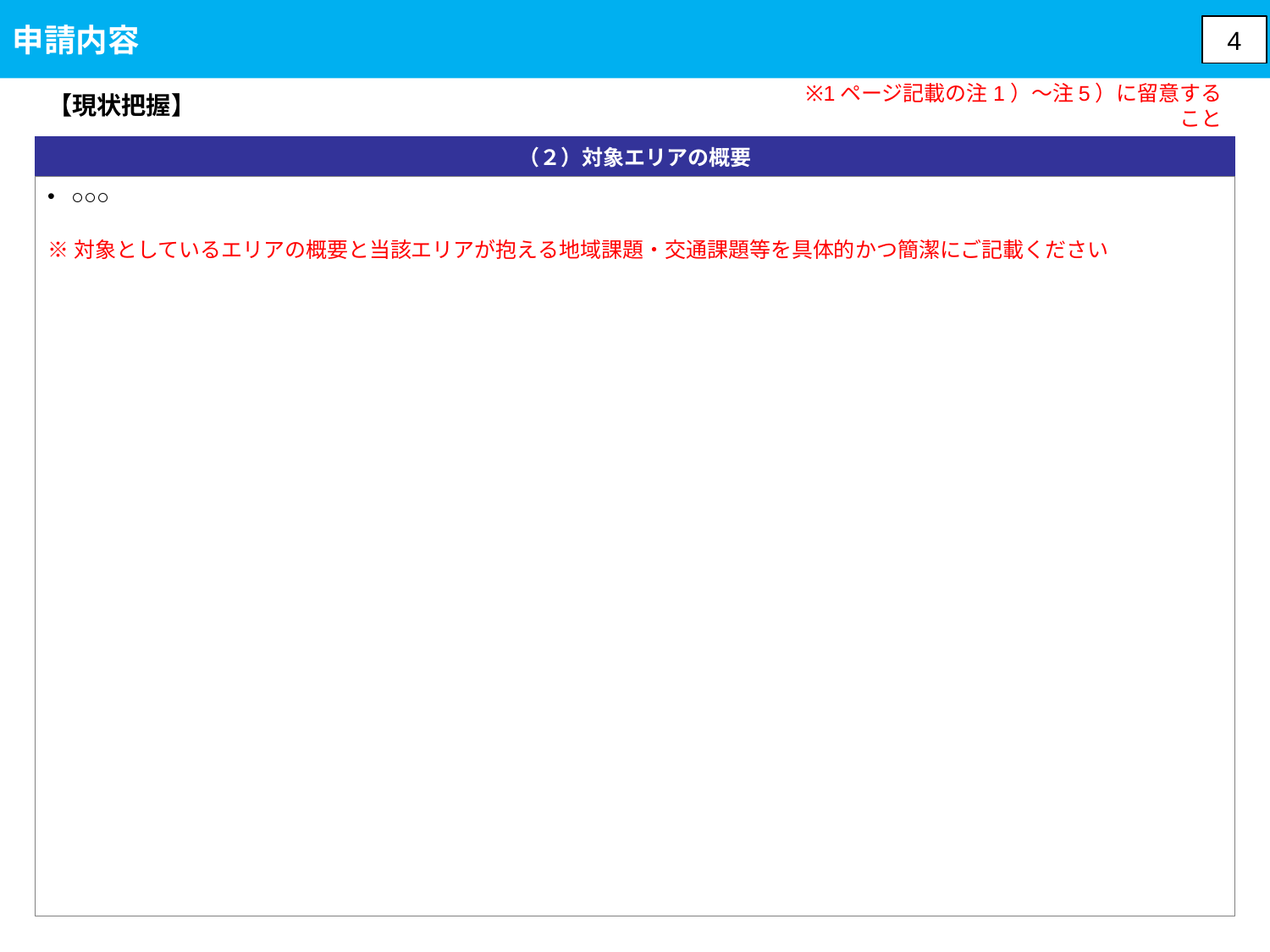

申請内容
4
【現状把握】
※1ページ記載の注1）～注5）に留意すること
（２）対象エリアの概要
○○○

※対象としているエリアの概要と当該エリアが抱える地域課題・交通課題等を具体的かつ簡潔にご記載ください